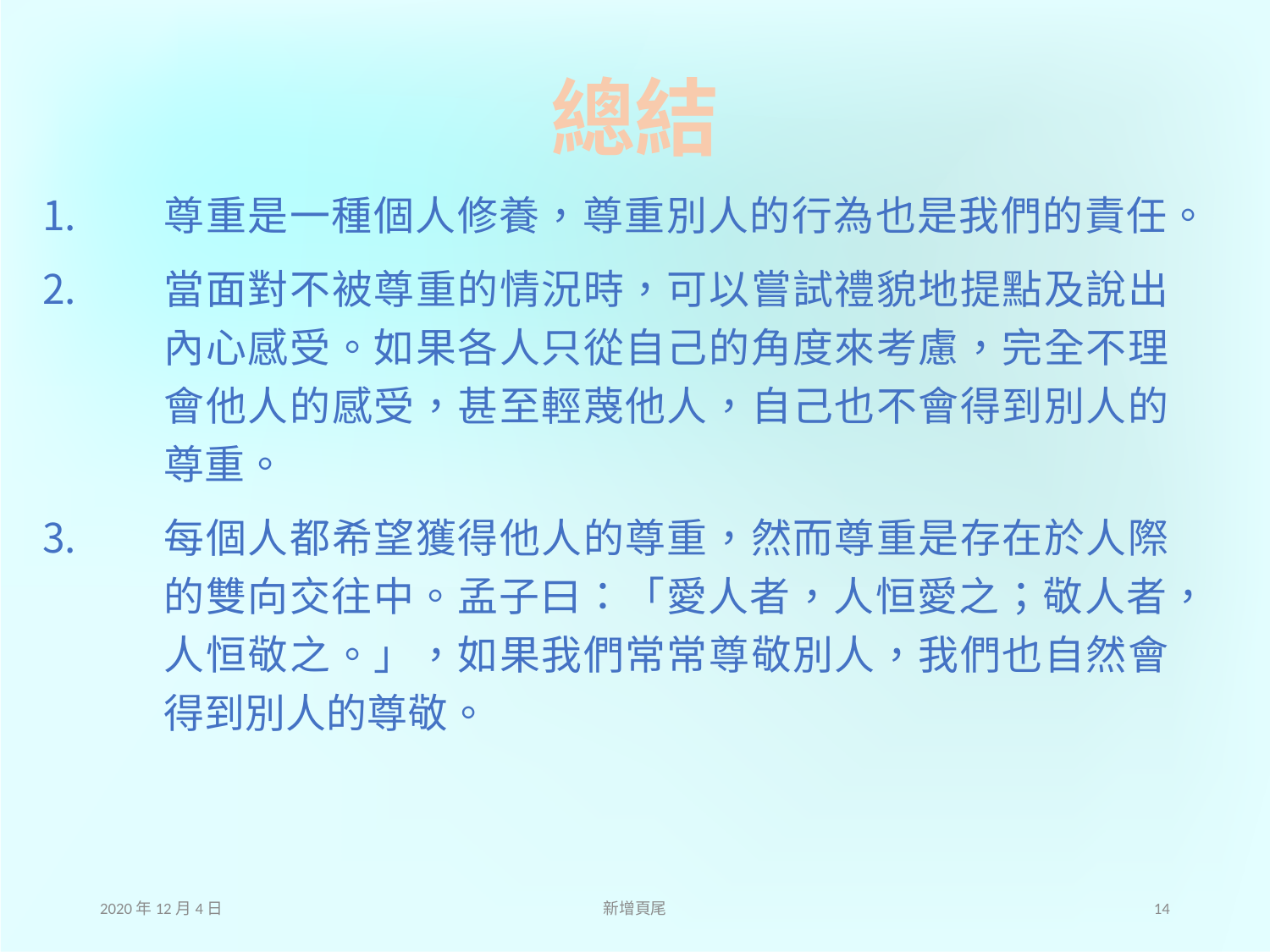

# 總結
尊重是一種個人修養，尊重別人的行為也是我們的責任。
當面對不被尊重的情況時，可以嘗試禮貌地提點及說出內心感受。如果各人只從自己的角度來考慮，完全不理會他人的感受，甚至輕蔑他人，自己也不會得到別人的尊重。
每個人都希望獲得他人的尊重，然而尊重是存在於人際的雙向交往中。孟子曰：「愛人者，人恒愛之；敬人者，人恒敬之。」，如果我們常常尊敬別人，我們也自然會得到別人的尊敬。

2020年12月4日
新增頁尾
14